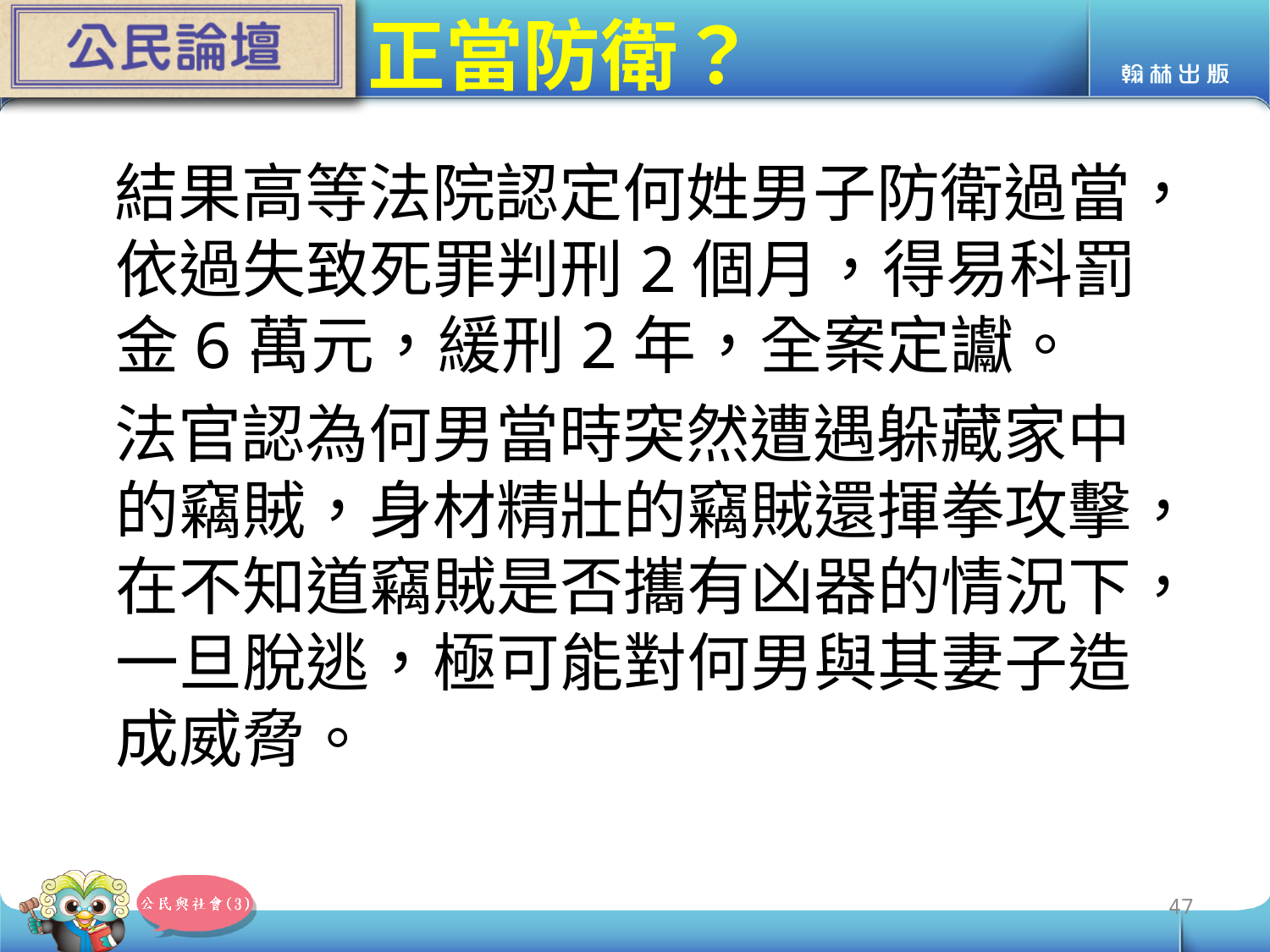

# 正當防衛？
結果高等法院認定何姓男子防衛過當，依過失致死罪判刑2個月，得易科罰金6萬元，緩刑2年，全案定讞。
法官認為何男當時突然遭遇躲藏家中的竊賊，身材精壯的竊賊還揮拳攻擊，在不知道竊賊是否攜有凶器的情況下，一旦脫逃，極可能對何男與其妻子造成威脅。
47